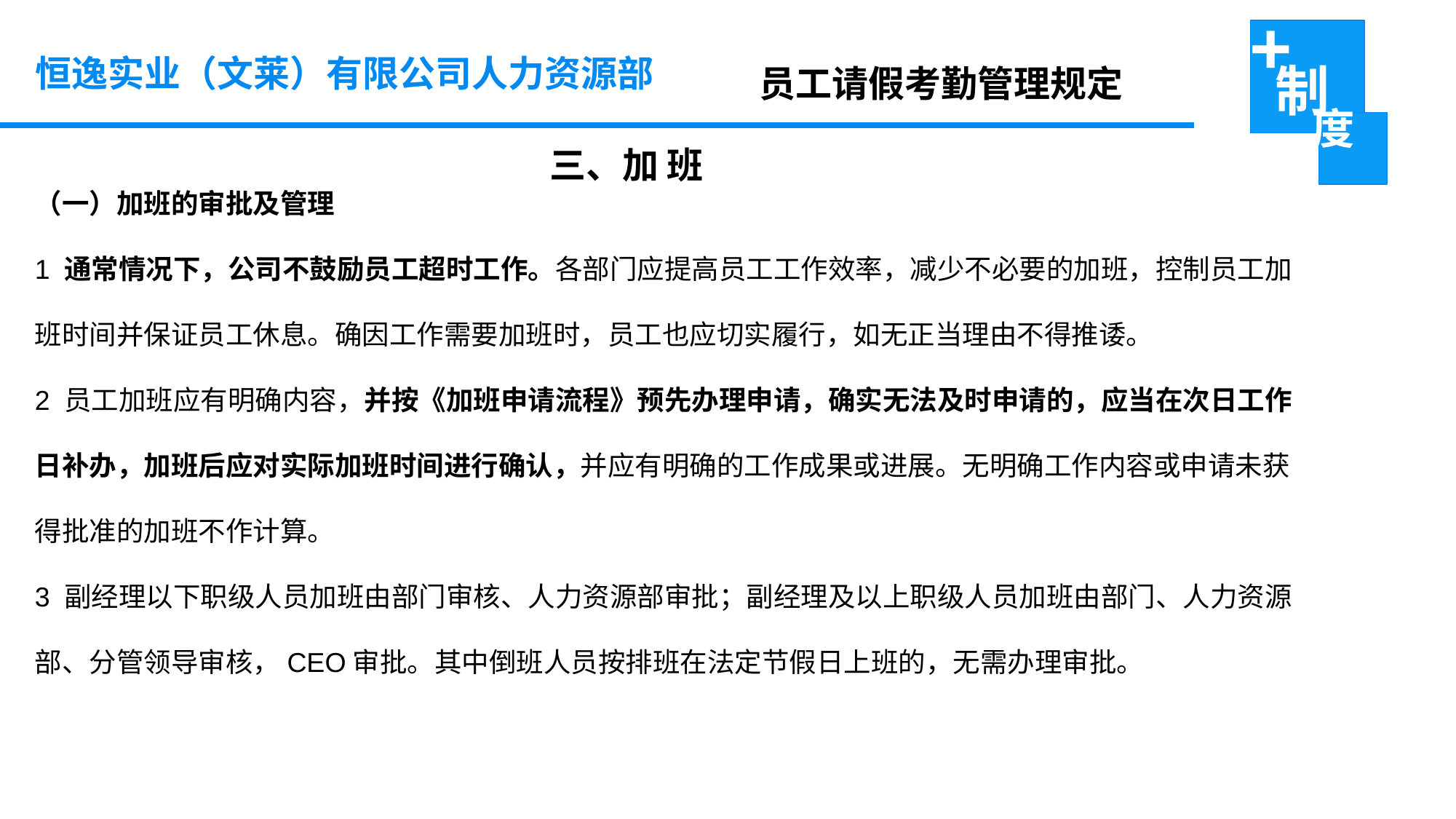

恒逸实业（文莱）有限公司人力资源部
员工请假考勤管理规定
      三、加 班
（一）加班的审批及管理
1 通常情况下，公司不鼓励员工超时工作。各部门应提高员工工作效率，减少不必要的加班，控制员工加班时间并保证员工休息。确因工作需要加班时，员工也应切实履行，如无正当理由不得推诿。
2 员工加班应有明确内容，并按《加班申请流程》预先办理申请，确实无法及时申请的，应当在次日工作日补办，加班后应对实际加班时间进行确认，并应有明确的工作成果或进展。无明确工作内容或申请未获得批准的加班不作计算。
3 副经理以下职级人员加班由部门审核、人力资源部审批；副经理及以上职级人员加班由部门、人力资源部、分管领导审核，CEO审批。其中倒班人员按排班在法定节假日上班的，无需办理审批。